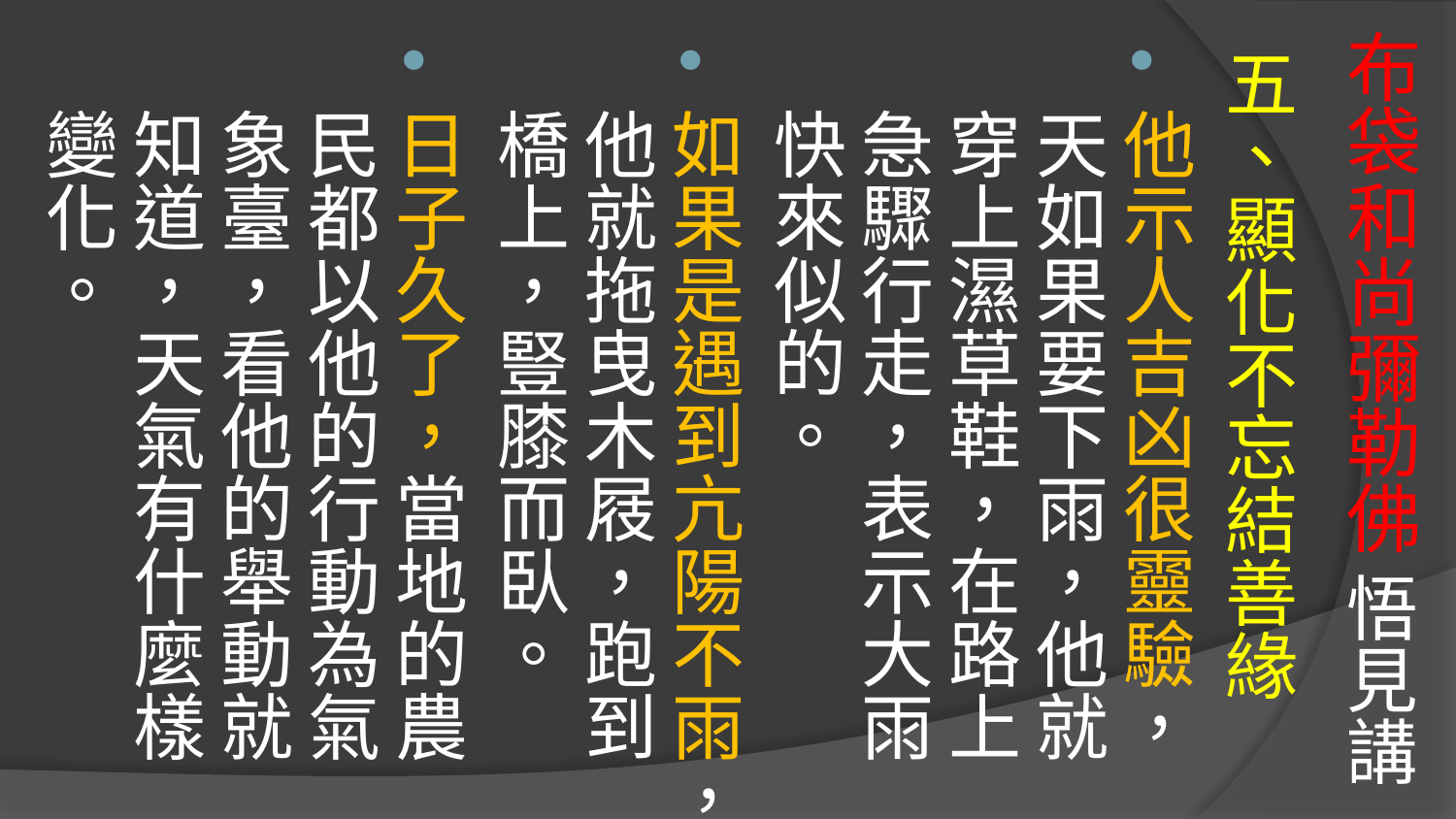

# 布袋和尚彌勒佛 悟見講
五、顯化不忘結善緣
他示人吉凶很靈驗，天如果要下雨，他就穿上濕草鞋，在路上 急驟行走，表示大雨快來似的。
如果是遇到亢陽不雨，他就拖曳木屐，跑到橋上，豎膝而臥。
日子久了，當地的農民都以他的行動為氣象臺，看他的舉動就知道，天氣有什麼樣變化。